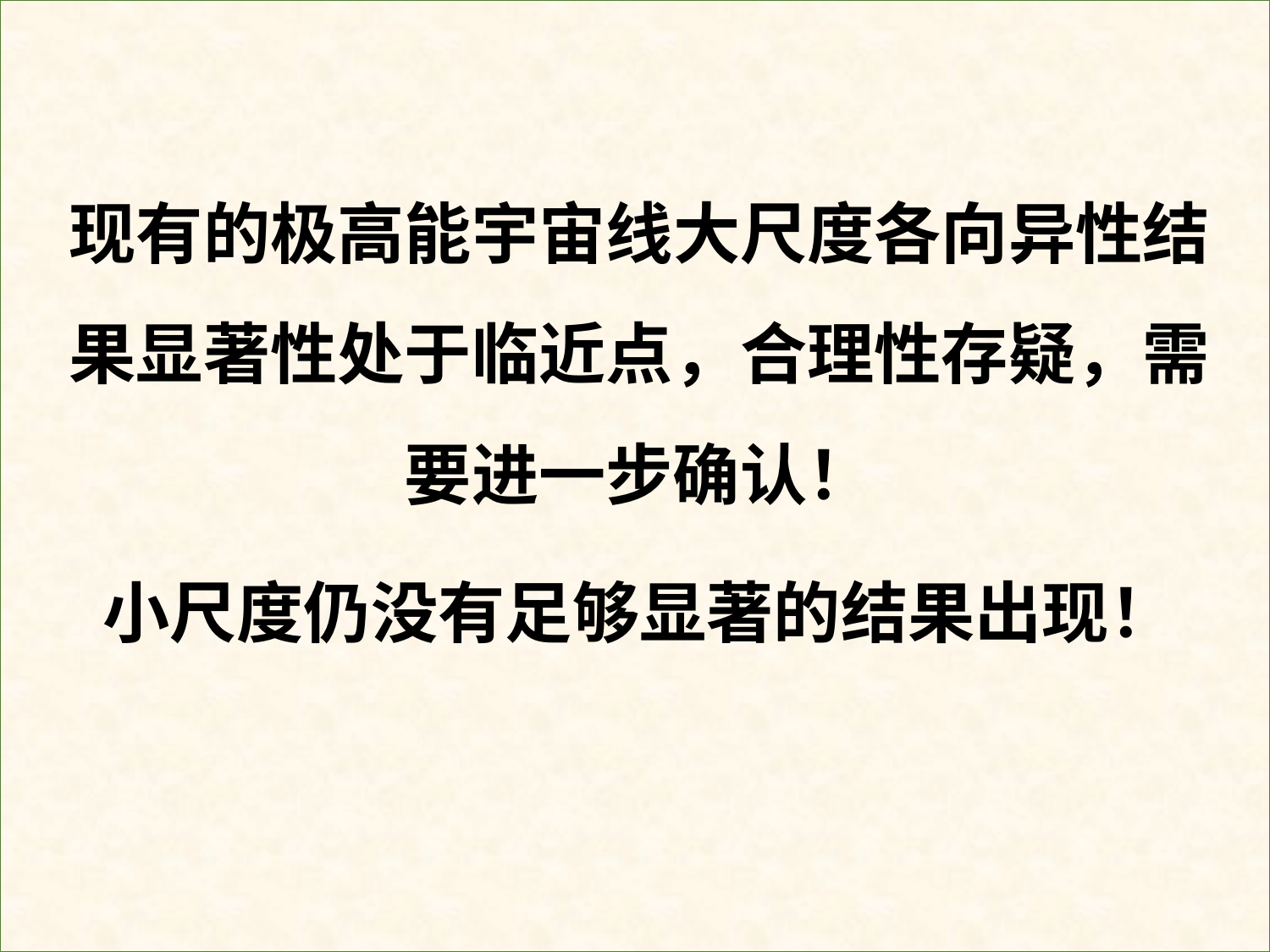

现有的极高能宇宙线大尺度各向异性结果显著性处于临近点，合理性存疑，需要进一步确认！
小尺度仍没有足够显著的结果出现！